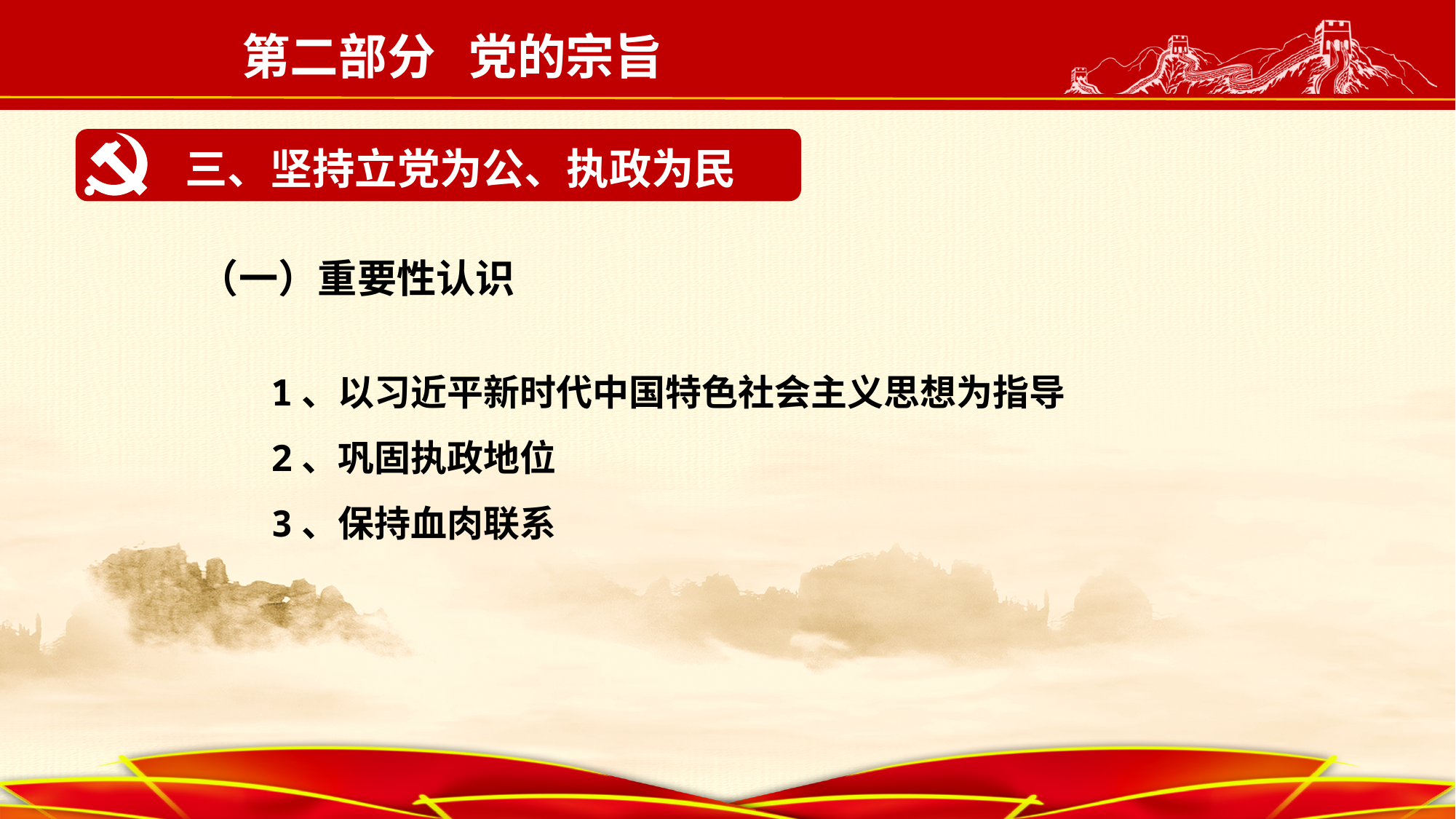

第二部分   党的宗旨

三、坚持立党为公、执政为民
（一）重要性认识
1、以习近平新时代中国特色社会主义思想为指导
2、巩固执政地位
3、保持血肉联系